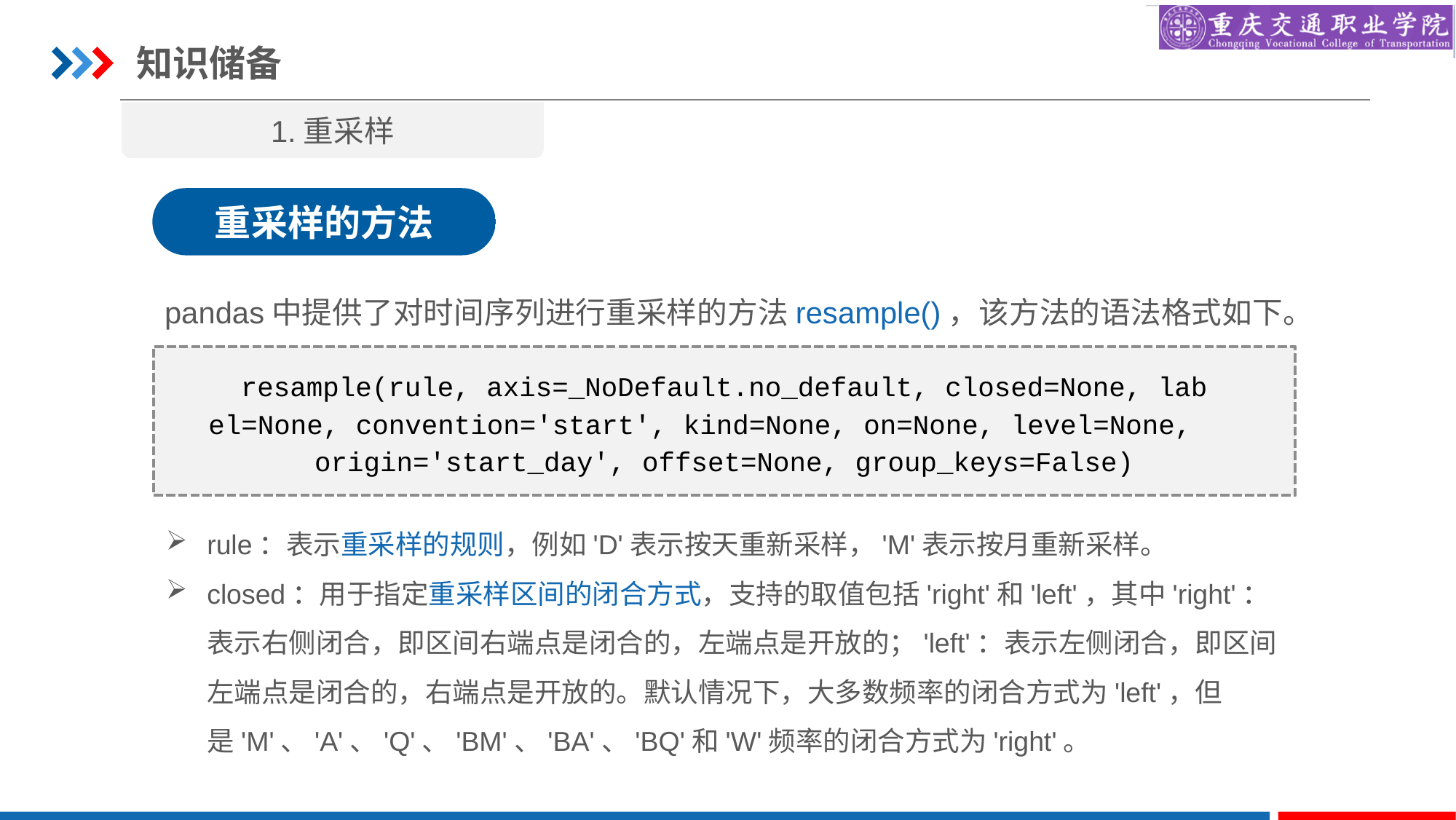

知识储备

1.重采样
重采样的方法
pandas中提供了对时间序列进行重采样的方法resample()，该方法的语法格式如下。

resample(rule, axis=_NoDefault.no_default, closed=None, label=None, convention='start', kind=None, on=None, level=None,
origin='start_day', offset=None, group_keys=False)
rule：表示重采样的规则，例如'D'表示按天重新采样，'M'表示按月重新采样。
closed：用于指定重采样区间的闭合方式，支持的取值包括'right'和'left'，其中'right'：表示右侧闭合，即区间右端点是闭合的，左端点是开放的；'left'：表示左侧闭合，即区间左端点是闭合的，右端点是开放的。默认情况下，大多数频率的闭合方式为'left'，但是'M'、'A'、'Q'、'BM'、'BA'、'BQ'和'W'频率的闭合方式为'right'。